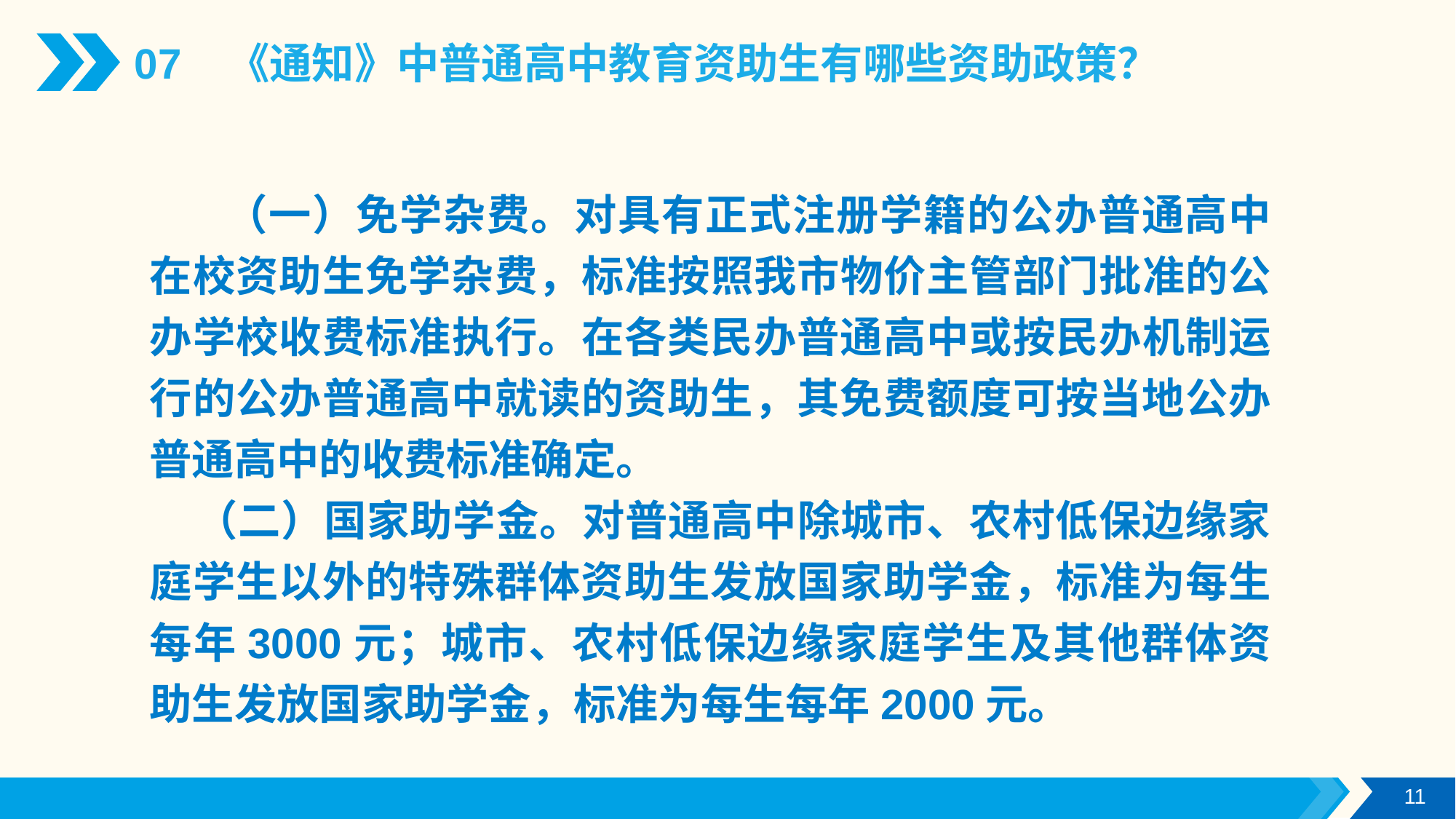

07   《通知》中普通高中教育资助生有哪些资助政策？
  （一）免学杂费。对具有正式注册学籍的公办普通高中在校资助生免学杂费，标准按照我市物价主管部门批准的公办学校收费标准执行。在各类民办普通高中或按民办机制运行的公办普通高中就读的资助生，其免费额度可按当地公办普通高中的收费标准确定。
（二）国家助学金。对普通高中除城市、农村低保边缘家庭学生以外的特殊群体资助生发放国家助学金，标准为每生每年3000元；城市、农村低保边缘家庭学生及其他群体资助生发放国家助学金，标准为每生每年2000元。